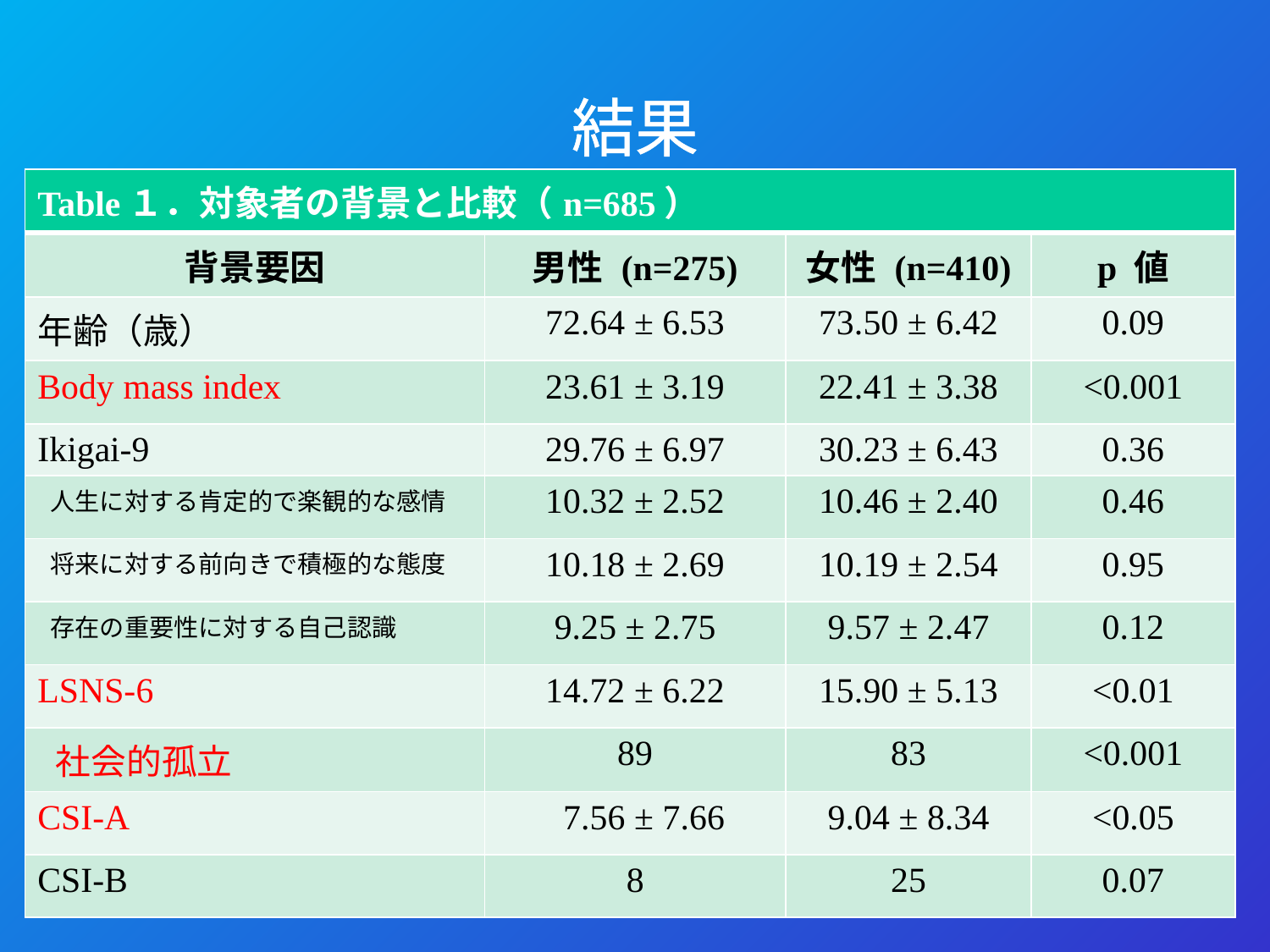

# 結果
| Table１．対象者の背景と比較（n=685） |  |  |  |
| --- | --- | --- | --- |
| 背景要因 | 男性 (n=275) | 女性 (n=410) | p 値 |
| 年齢（歳） | 72.64 ± 6.53 | 73.50 ± 6.42 | 0.09 |
| Body mass index | 23.61 ± 3.19 | 22.41 ± 3.38 | <0.001 |
| Ikigai-9 | 29.76 ± 6.97 | 30.23 ± 6.43 | 0.36 |
| 人生に対する肯定的で楽観的な感情 | 10.32 ± 2.52 | 10.46 ± 2.40 | 0.46 |
| 将来に対する前向きで積極的な態度 | 10.18 ± 2.69 | 10.19 ± 2.54 | 0.95 |
| 存在の重要性に対する自己認識 | 9.25 ± 2.75 | 9.57 ± 2.47 | 0.12 |
| LSNS-6 | 14.72 ± 6.22 | 15.90 ± 5.13 | <0.01 |
| 社会的孤立 | 89 | 83 | <0.001 |
| CSI-A | 7.56 ± 7.66 | 9.04 ± 8.34 | <0.05 |
| CSI-B | 8 | 25 | 0.07 |